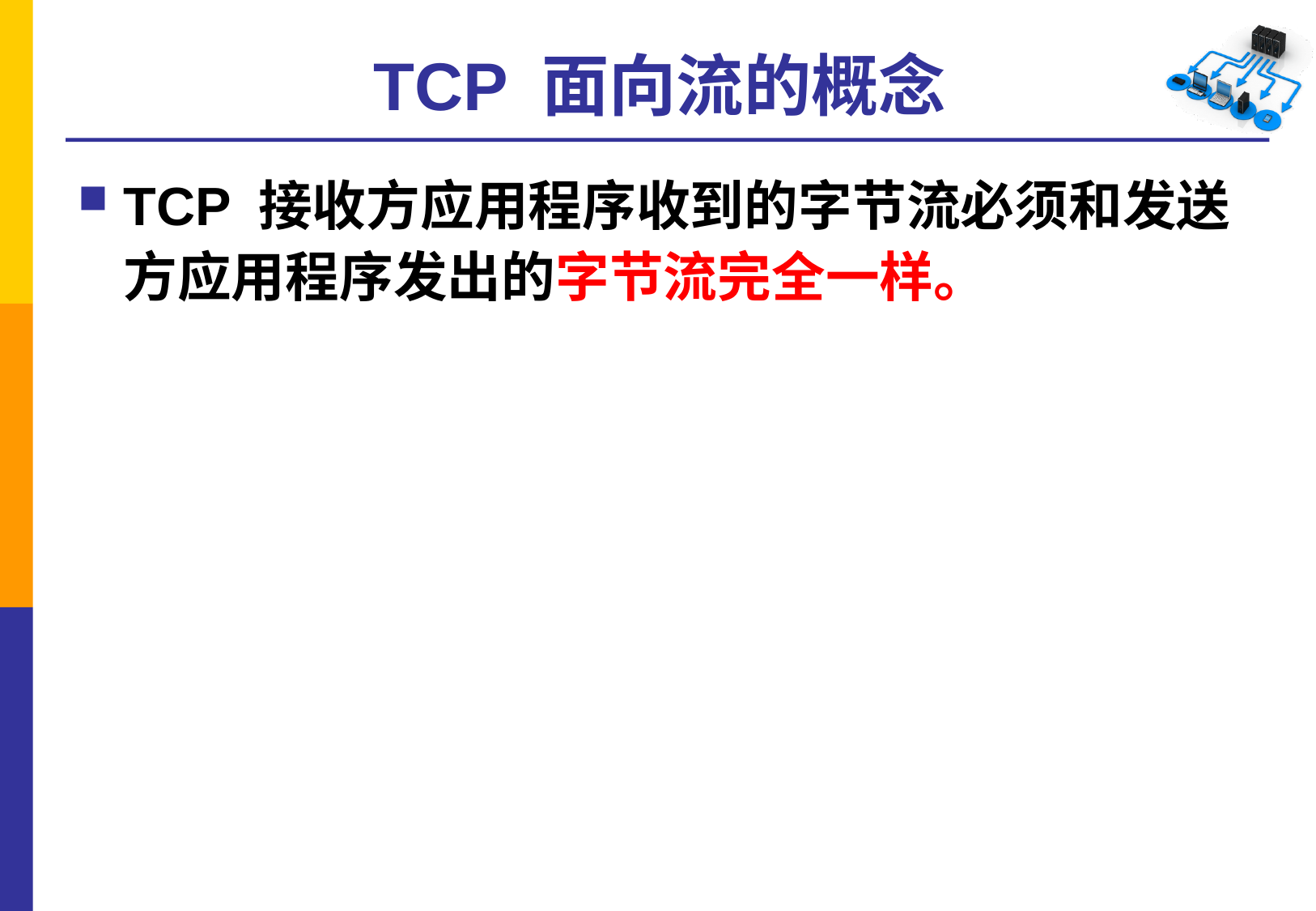

# TCP 面向流的概念
TCP 接收方应用程序收到的字节流必须和发送方应用程序发出的字节流完全一样。